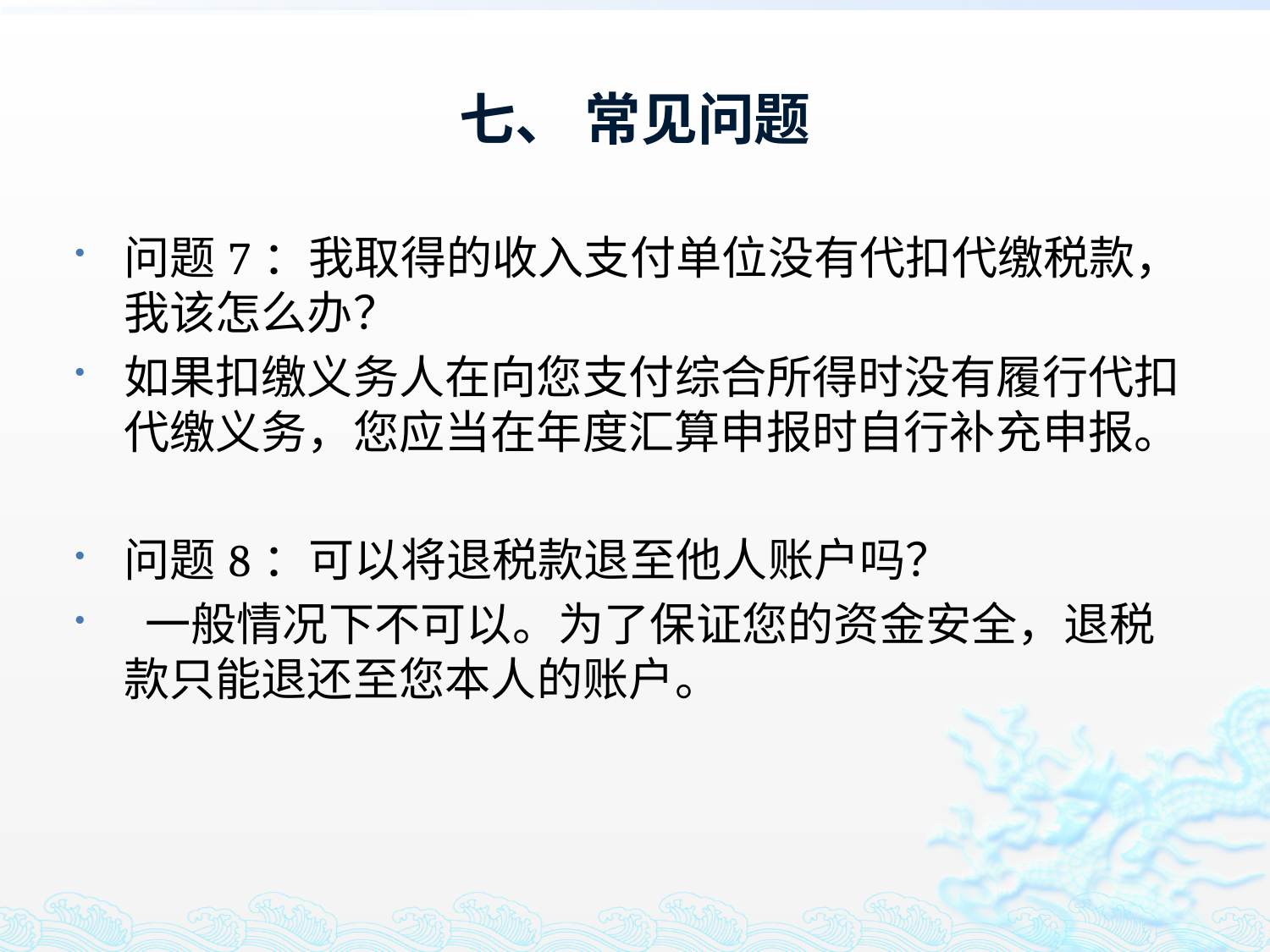

# 七、 常见问题
问题7：我取得的收入支付单位没有代扣代缴税款，我该怎么办？
如果扣缴义务人在向您支付综合所得时没有履行代扣代缴义务，您应当在年度汇算申报时自行补充申报。

问题8：可以将退税款退至他人账户吗？
 一般情况下不可以。为了保证您的资金安全，退税款只能退还至您本人的账户。